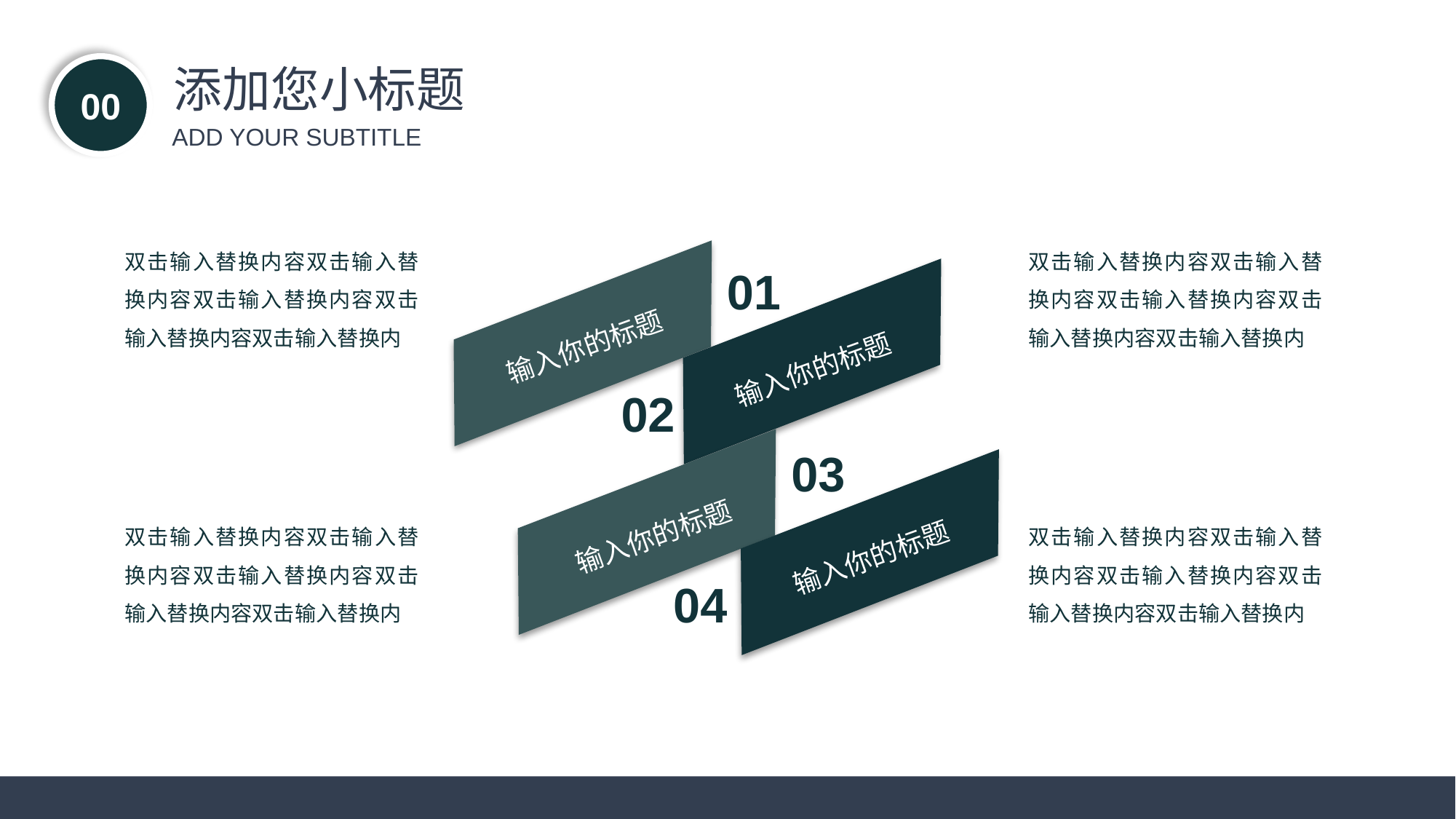

添加您小标题
00
ADD YOUR SUBTITLE
双击输入替换内容双击输入替换内容双击输入替换内容双击输入替换内容双击输入替换内
双击输入替换内容双击输入替换内容双击输入替换内容双击输入替换内容双击输入替换内
01

02
03

04
输入你的标题
输入你的标题
双击输入替换内容双击输入替换内容双击输入替换内容双击输入替换内容双击输入替换内
双击输入替换内容双击输入替换内容双击输入替换内容双击输入替换内容双击输入替换内
输入你的标题
输入你的标题